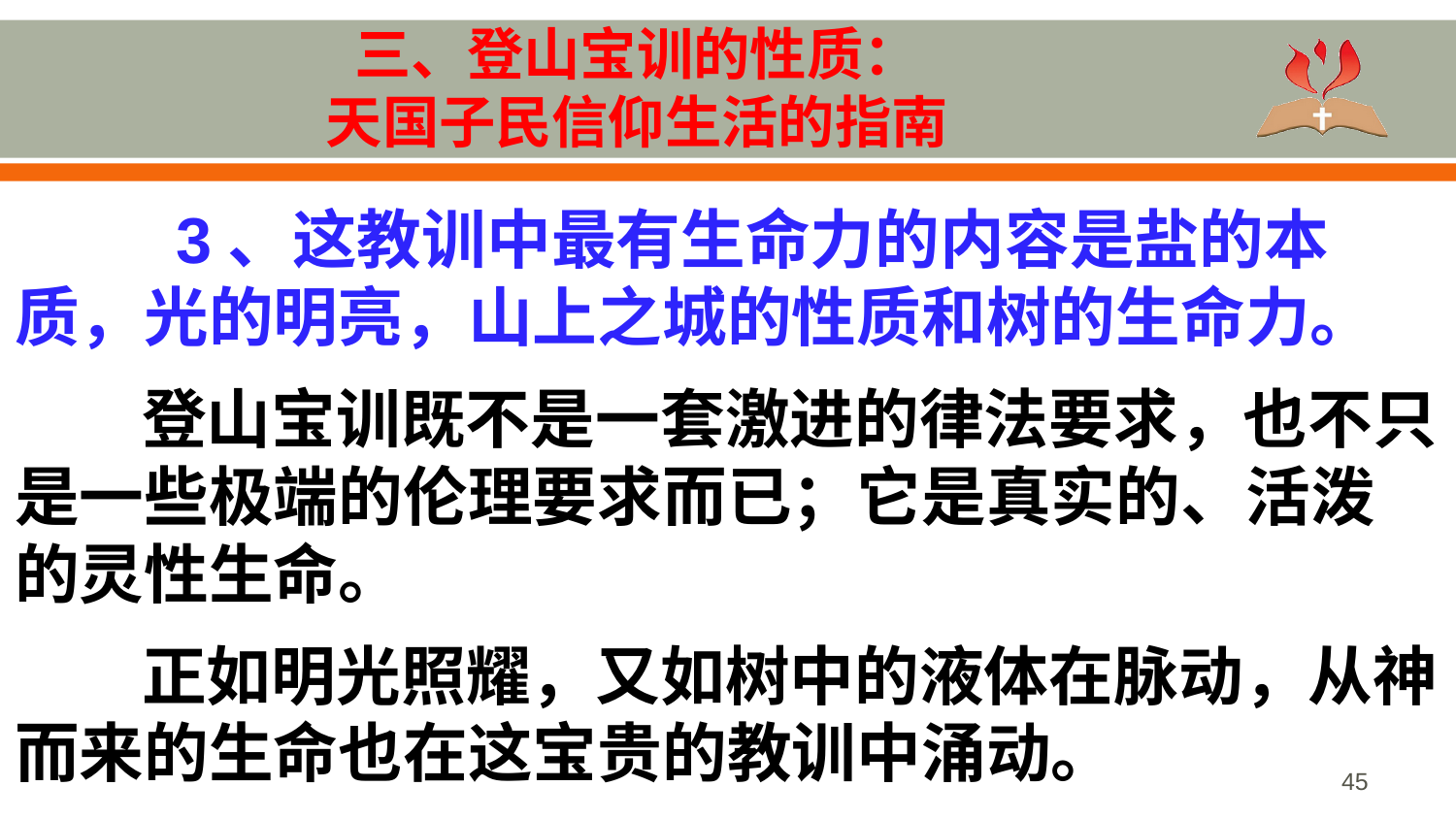

# 三、登山宝训的性质： 天国子民信仰生活的指南
         3、这教训中最有生命力的内容是盐的本质，光的明亮，山上之城的性质和树的生命力。
登山宝训既不是一套激进的律法要求，也不只是一些极端的伦理要求而已；它是真实的、活泼的灵性生命。
正如明光照耀，又如树中的液体在脉动，从神而来的生命也在这宝贵的教训中涌动。

45